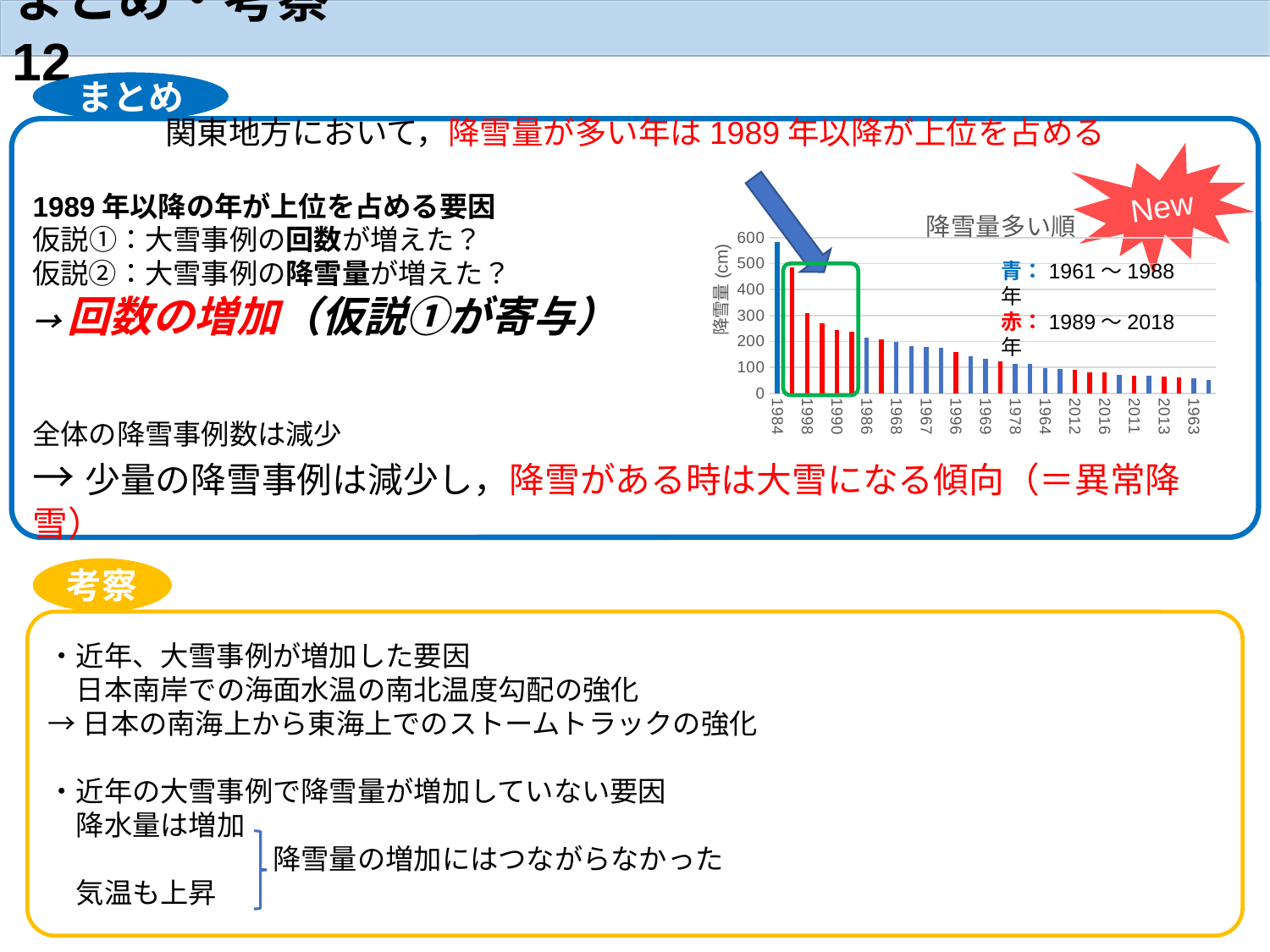

まとめ・考察　　　　　　　　　　　　　　　　 12
まとめ
関東地方において，降雪量が多い年は1989年以降が上位を占める

1989年以降の年が上位を占める要因
仮説①：大雪事例の回数が増えた？
仮説②：大雪事例の降雪量が増えた？
→回数の増加（仮説①が寄与）

全体の降雪事例数は減少
→少量の降雪事例は減少し，降雪がある時は大雪になる傾向（＝異常降雪）
New

### Chart: 降雪量多い順

| Category |  |
|---|---|
| 1984 | 582.0 |
| 2014 | 485.0 |
| 1998 | 310.0 |
| 1994 | 269.0 |
| 1990 | 245.0 |
| 2001 | 236.0 |
| 1986 | 214.0 |
| 2018 | 208.0 |
| 1968 | 198.0 |
| 1987 | 182.0 |
| 1967 | 178.0 |
| 1975 | 175.0 |
| 1996 | 159.0 |
| 1974 | 142.0 |
| 1969 | 133.0 |
| 1992 | 123.0 |
| 1978 | 113.0 |
| 1972 | 112.0 |
| 1964 | 96.0 |
| 1970 | 93.0 |
| 2012 | 89.0 |
| 2006 | 82.0 |
| 2016 | 80.0 |
| 1971 | 72.0 |
| 2011 | 68.0 |
| 1965 | 67.0 |
| 2013 | 64.0 |
| 2008 | 60.0 |
| 1963 | 59.0 |
| 1977 | 53.0 |
青：1961～1988年
赤：1989～2018年

考察
・近年、大雪事例が増加した要因
　日本南岸での海面水温の南北温度勾配の強化
→日本の南海上から東海上でのストームトラックの強化

・近年の大雪事例で降雪量が増加していない要因
　降水量は増加
　　　　　　　　降雪量の増加にはつながらなかった
　気温も上昇